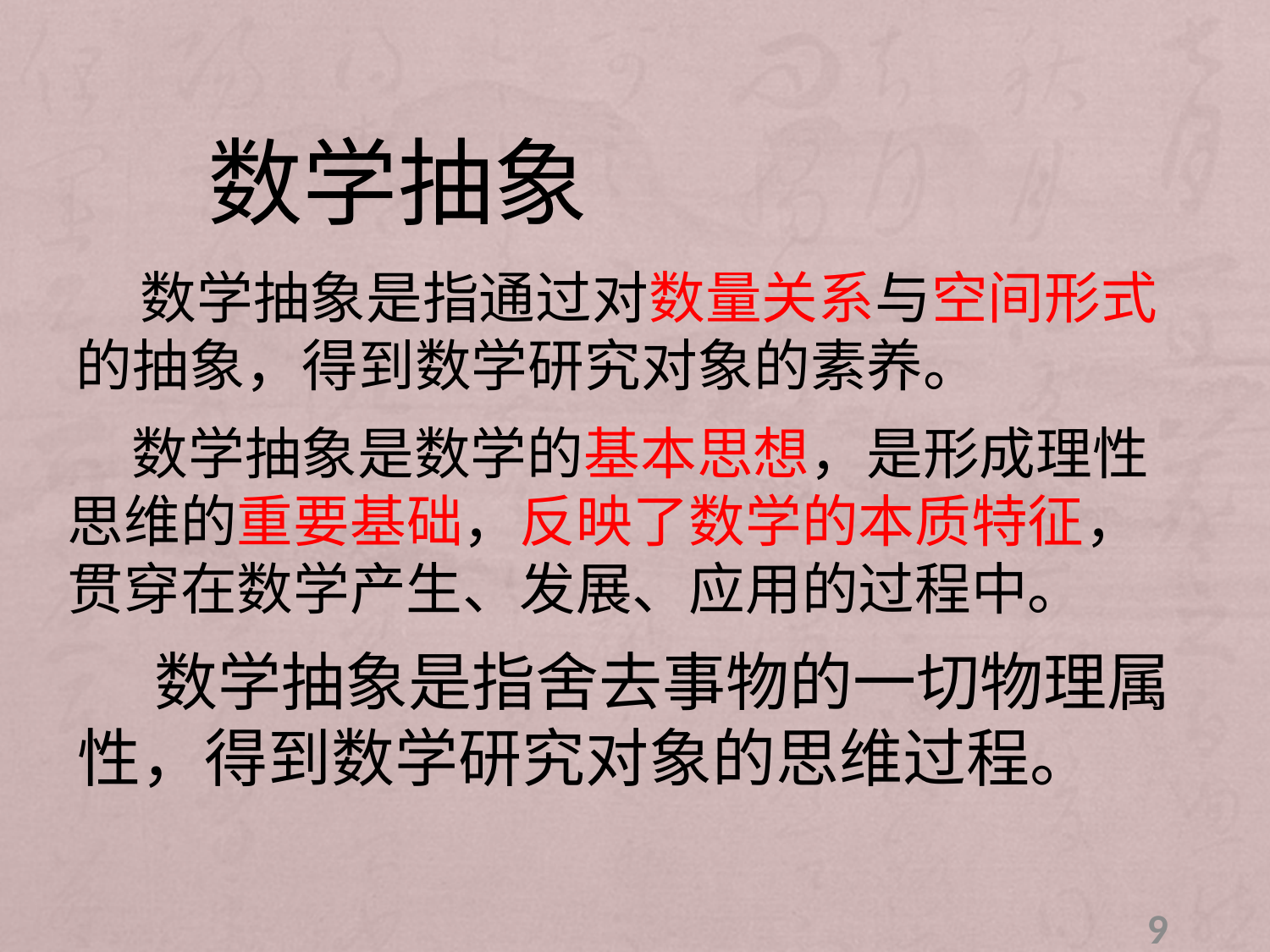

数学抽象
    数学抽象是指通过对数量关系与空间形式的抽象，得到数学研究对象的素养。
    数学抽象是数学的基本思想，是形成理性思维的重要基础，反映了数学的本质特征，贯穿在数学产生、发展、应用的过程中。
         数学抽象是指舍去事物的一切物理属性，得到数学研究对象的思维过程。
9